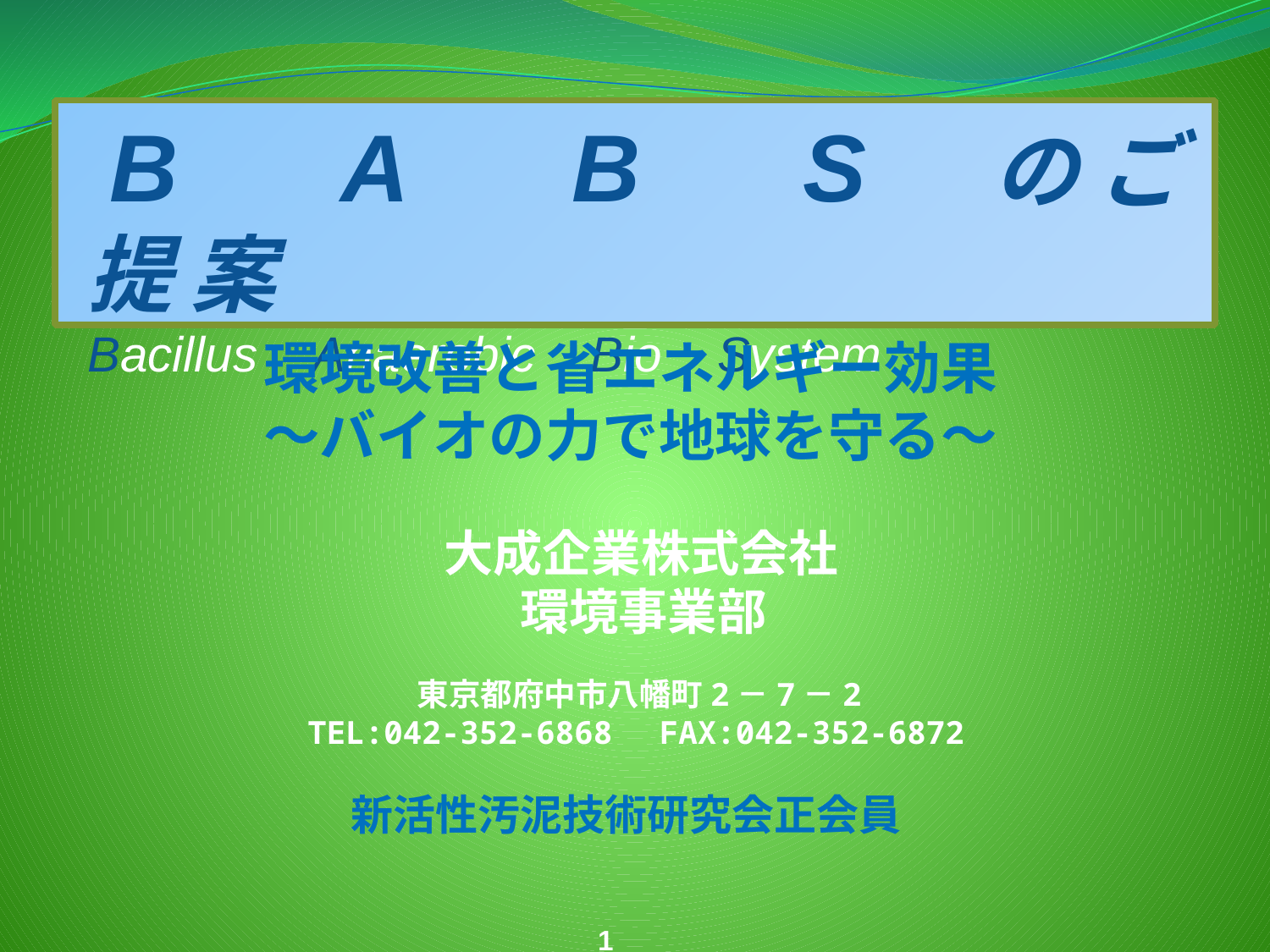

B　 A　 B　 S　 の ご 提 案
Bacillus    Anaerobic    Bio    System
環境改善と省エネルギー効果
～バイオの力で地球を守る～
  大成企業株式会社
  環境事業部

   東京都府中市八幡町2－7－2
 TEL:042-352-6868　FAX:042-352-6872

新活性汚泥技術研究会正会員

1